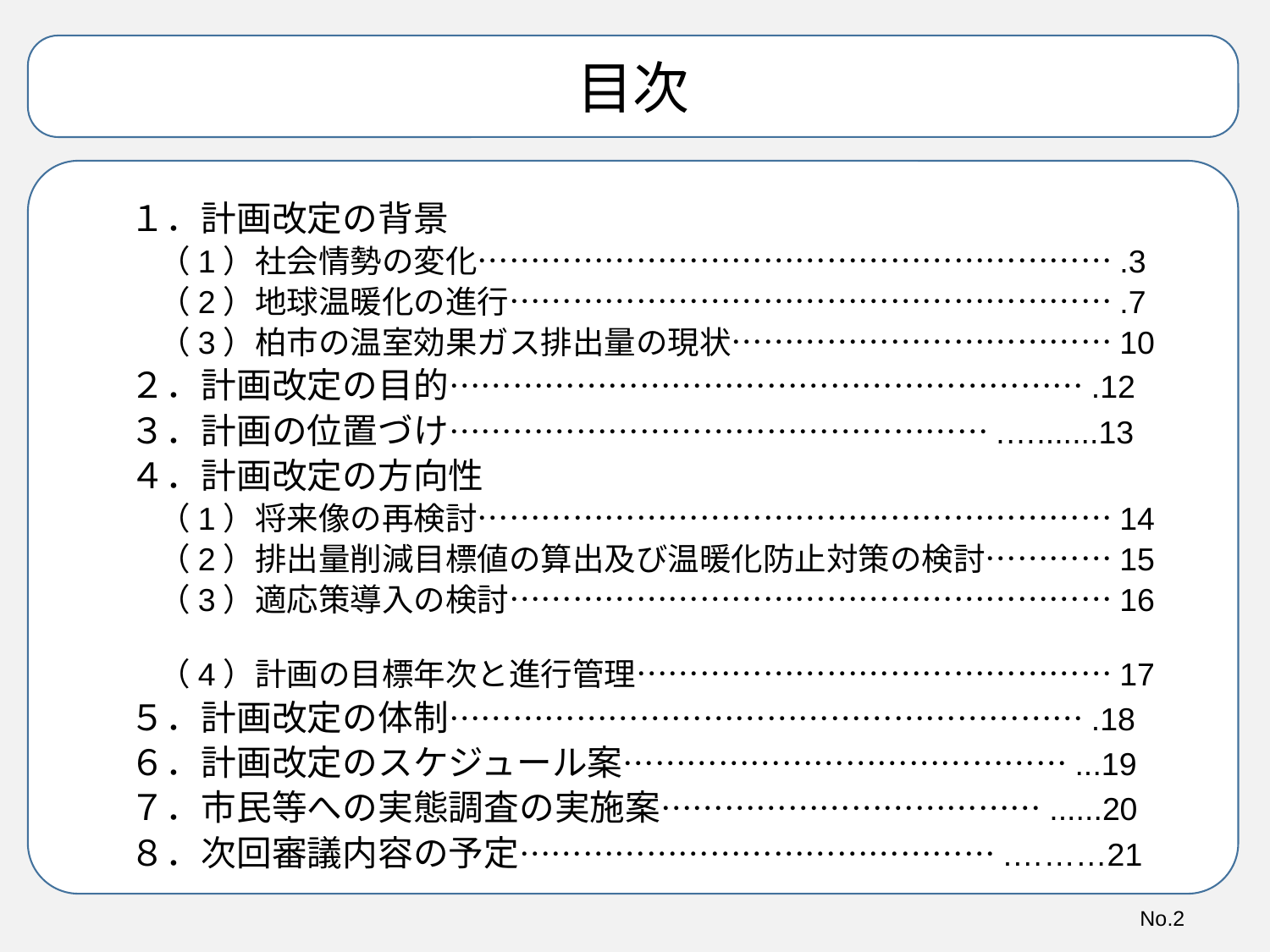

目次

　１．計画改定の背景
　　（1）社会情勢の変化…………………………………………………….3
　　（2）地球温暖化の進行………………………………………………….7
　　（3）柏市の温室効果ガス排出量の現状………………………………10
　２．計画改定の目的…………………………………………………….12
　３．計画の位置づけ…………………………………………….….......13
　４．計画改定の方向性
　　（1）将来像の再検討……………………………………………………14
　　（2）排出量削減目標値の算出及び温暖化防止対策の検討…………15
　　（3）適応策導入の検討…………………………………………………16
　　（4）計画の目標年次と進行管理………………………………………17
　５．計画改定の体制…………………………………………………….18
　６．計画改定のスケジュール案……………………………………...19
　７．市民等への実態調査の実施案………………………………......20
　８．次回審議内容の予定……………………………………….………21
No.2